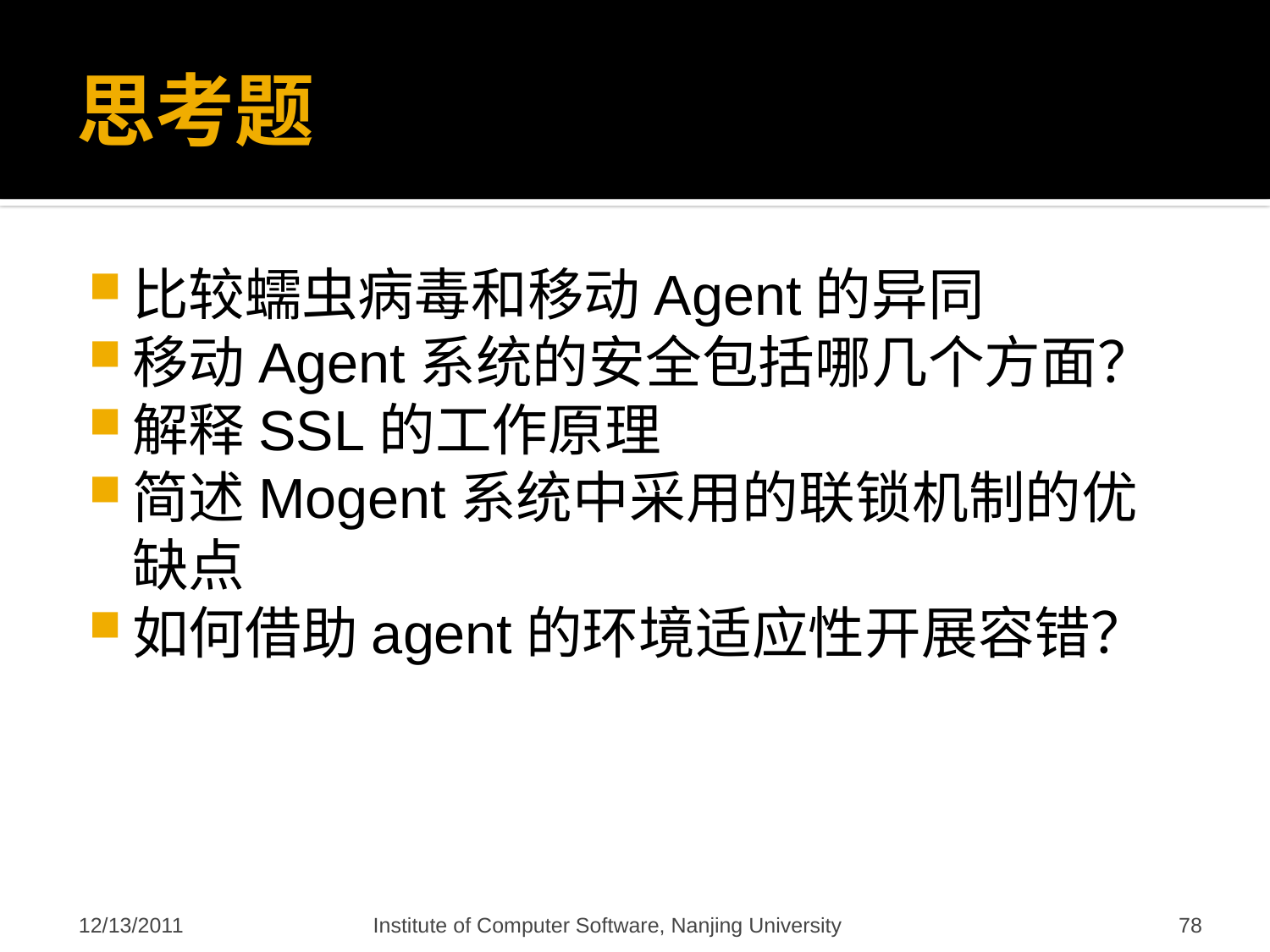

# 思考题
比较蠕虫病毒和移动Agent的异同
移动Agent系统的安全包括哪几个方面？
解释SSL的工作原理
简述Mogent系统中采用的联锁机制的优缺点
如何借助agent的环境适应性开展容错？

78
12/13/2011
Institute of Computer Software, Nanjing University
78